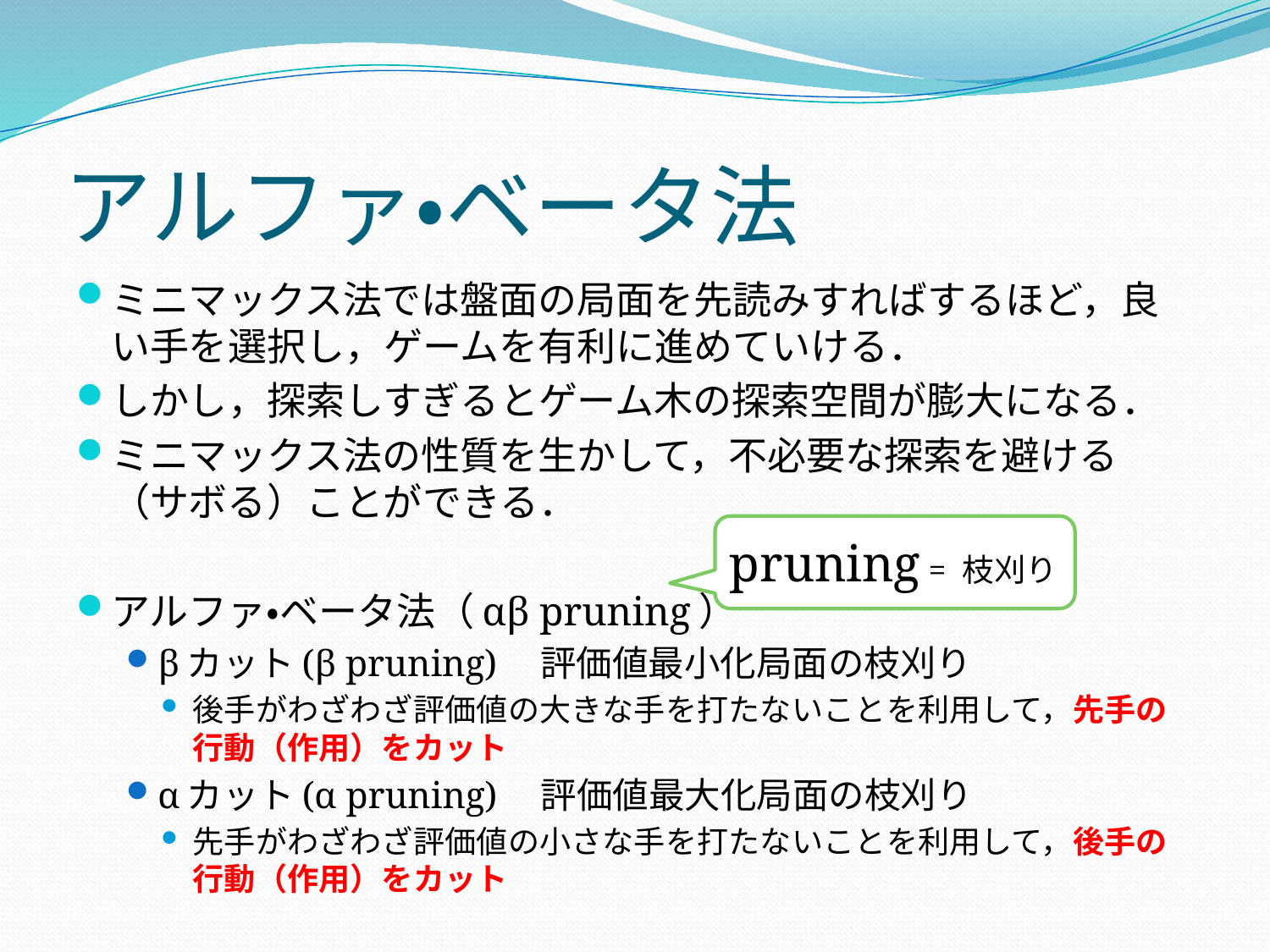

# アルファ・ベータ法
ミニマックス法では盤面の局面を先読みすればするほど，良い手を選択し，ゲームを有利に進めていける．
しかし，探索しすぎるとゲーム木の探索空間が膨大になる．
ミニマックス法の性質を生かして，不必要な探索を避ける（サボる）ことができる．

アルファ・ベータ法（αβ pruning）
βカット(β pruning)　評価値最小化局面の枝刈り
後手がわざわざ評価値の大きな手を打たないことを利用して，先手の行動（作用）をカット
αカット(α pruning)　評価値最大化局面の枝刈り
先手がわざわざ評価値の小さな手を打たないことを利用して，後手の行動（作用）をカット

pruning = 枝刈り